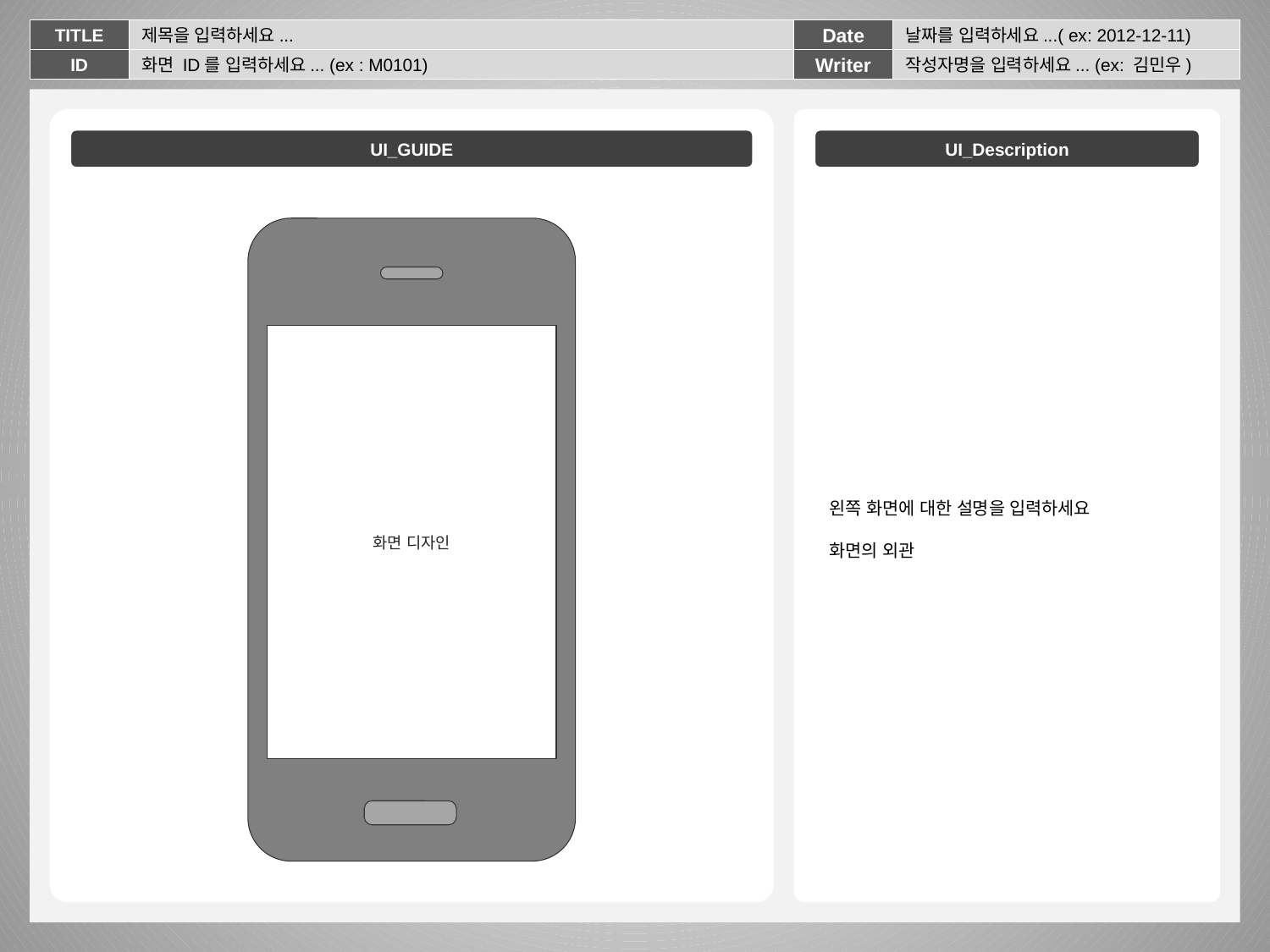

TITLE
제목을 입력하세요...
Date
날짜를 입력하세요...( ex: 2012-12-11)
ID
화면 ID를 입력하세요... (ex : M0101)
Writer
작성자명을 입력하세요... (ex: 김민우)

UI_Description
왼쪽 화면에 대한 설명을 입력하세요

화면의 외관

UI_GUIDE

화면 디자인